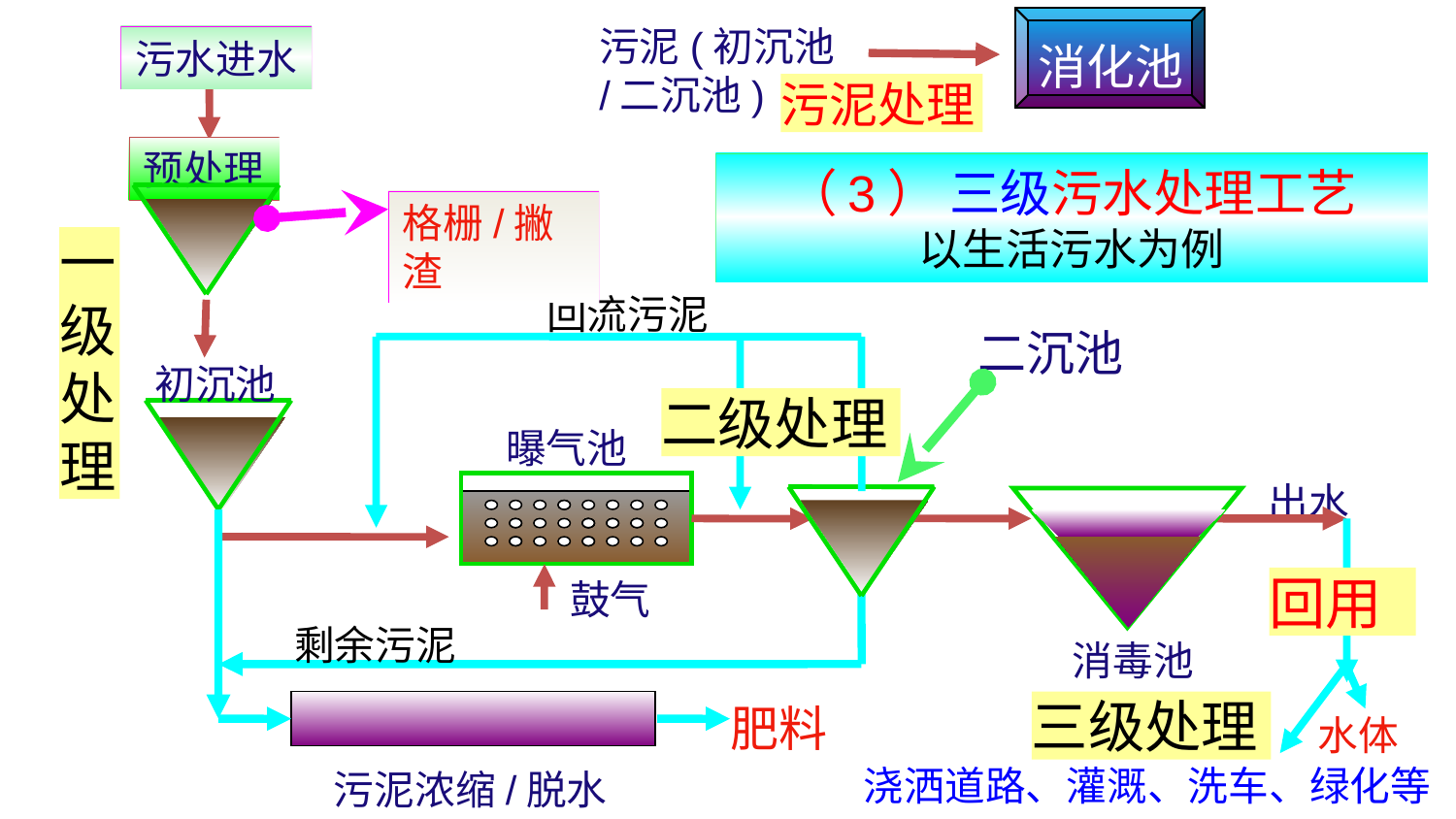

污泥(初沉池/二沉池)
污水进水
消化池

污泥处理

预处理

# （3） 三级污水处理工艺 以生活污水为例

格栅/撇渣

一级处理
回流污泥
二沉池

初沉池

二级处理

曝气池

出水

鼓气
回用

剩余污泥
消毒池

肥料
三级处理
水体

浇洒道路、灌溉、洗车、绿化等
污泥浓缩/脱水